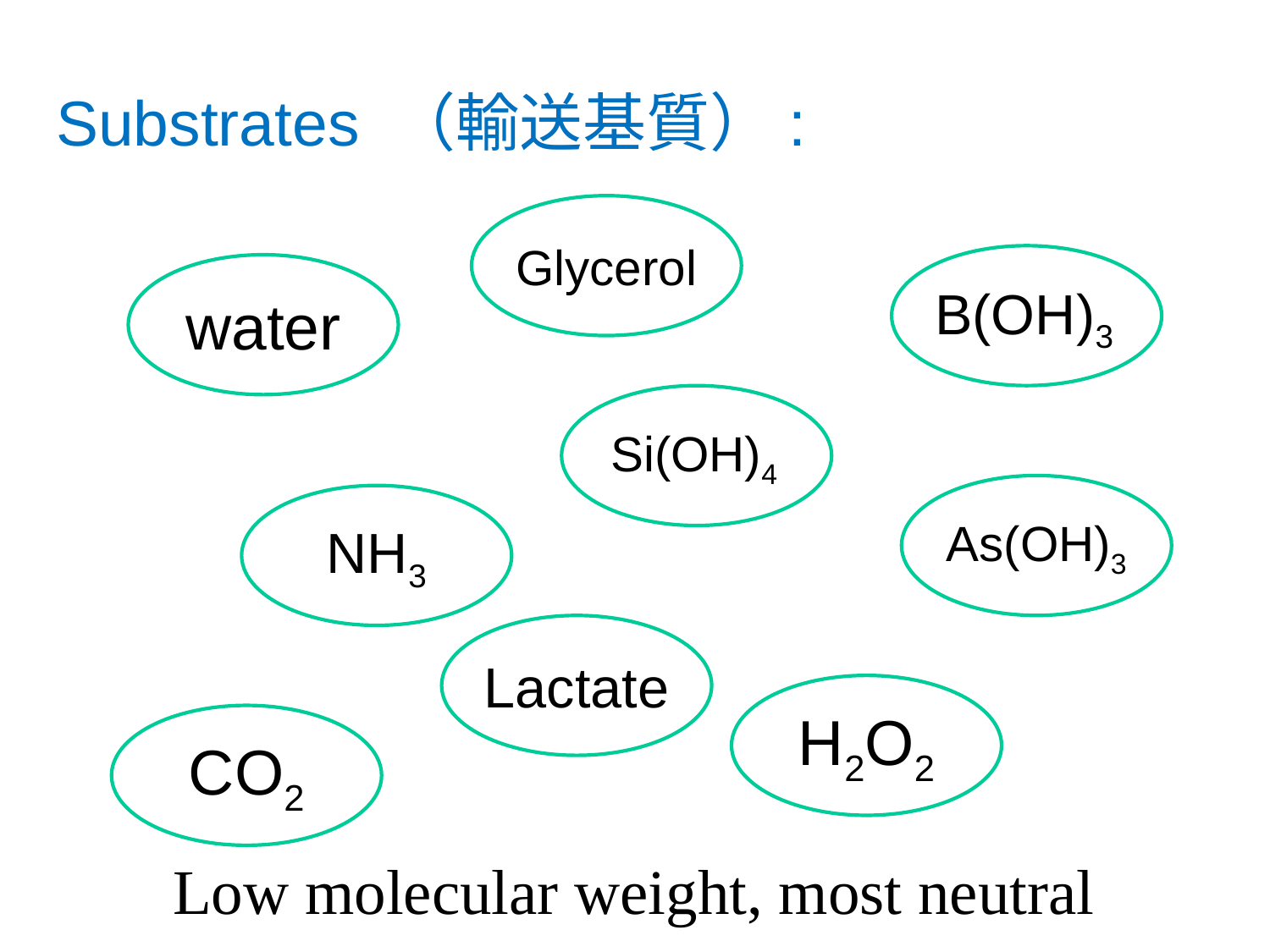

Substrates （輸送基質）:
Glycerol
B(OH)3
Si(OH)4
As(OH)3
NH3
Lactate
H2O2
CO2
water

Low molecular weight, most neutral